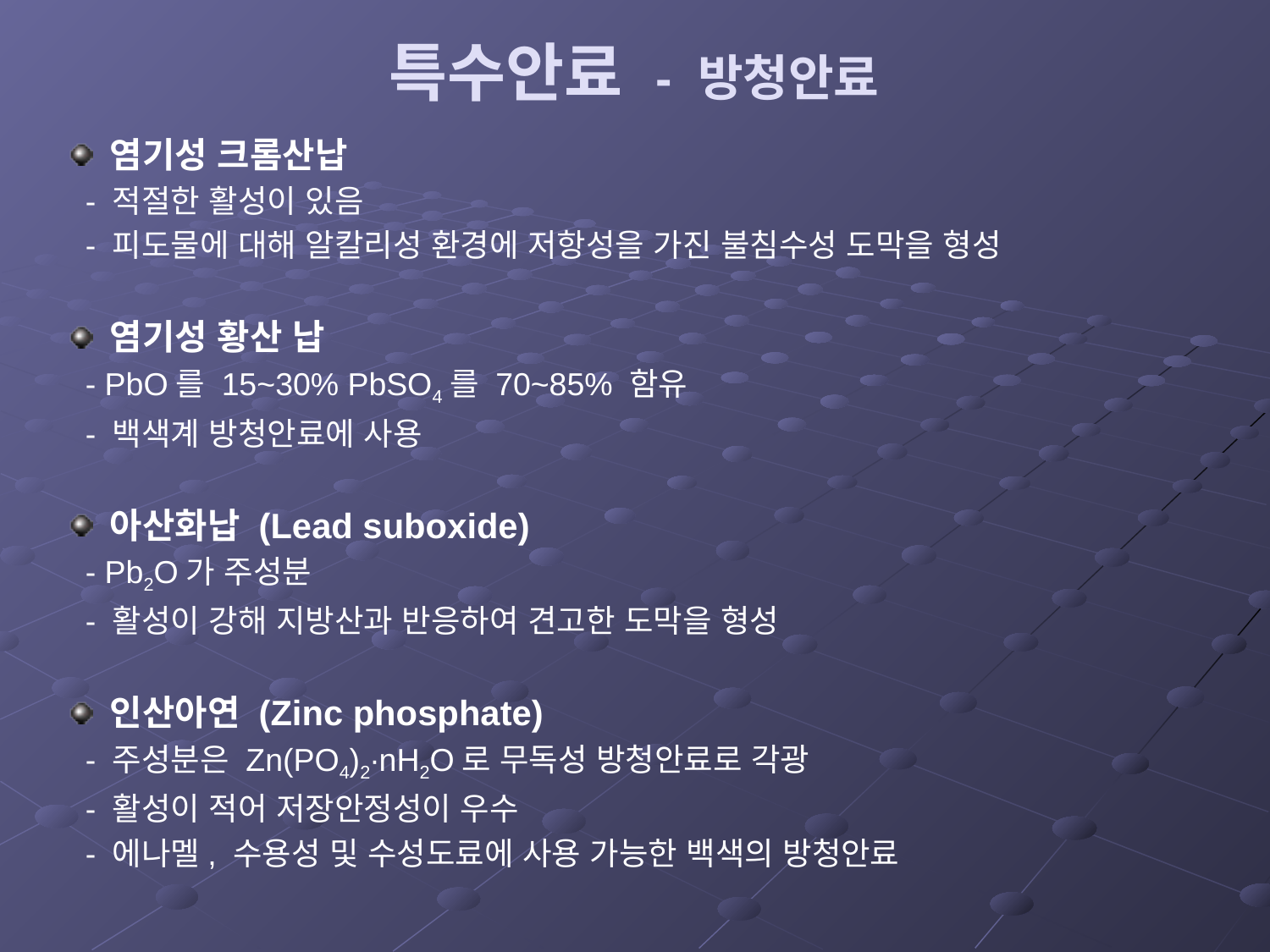

# 특수안료 - 방청안료
염기성 크롬산납
  - 적절한 활성이 있음
  - 피도물에 대해 알칼리성 환경에 저항성을 가진 불침수성 도막을 형성

염기성 황산 납
  - PbO를 15~30% PbSO4를 70~85% 함유
  - 백색계 방청안료에 사용

아산화납 (Lead suboxide)
  - Pb2O가 주성분
  - 활성이 강해 지방산과 반응하여 견고한 도막을 형성

인산아연 (Zinc phosphate)
  - 주성분은 Zn(PO4)2∙nH2O로 무독성 방청안료로 각광
  - 활성이 적어 저장안정성이 우수
  - 에나멜, 수용성 및 수성도료에 사용 가능한 백색의 방청안료